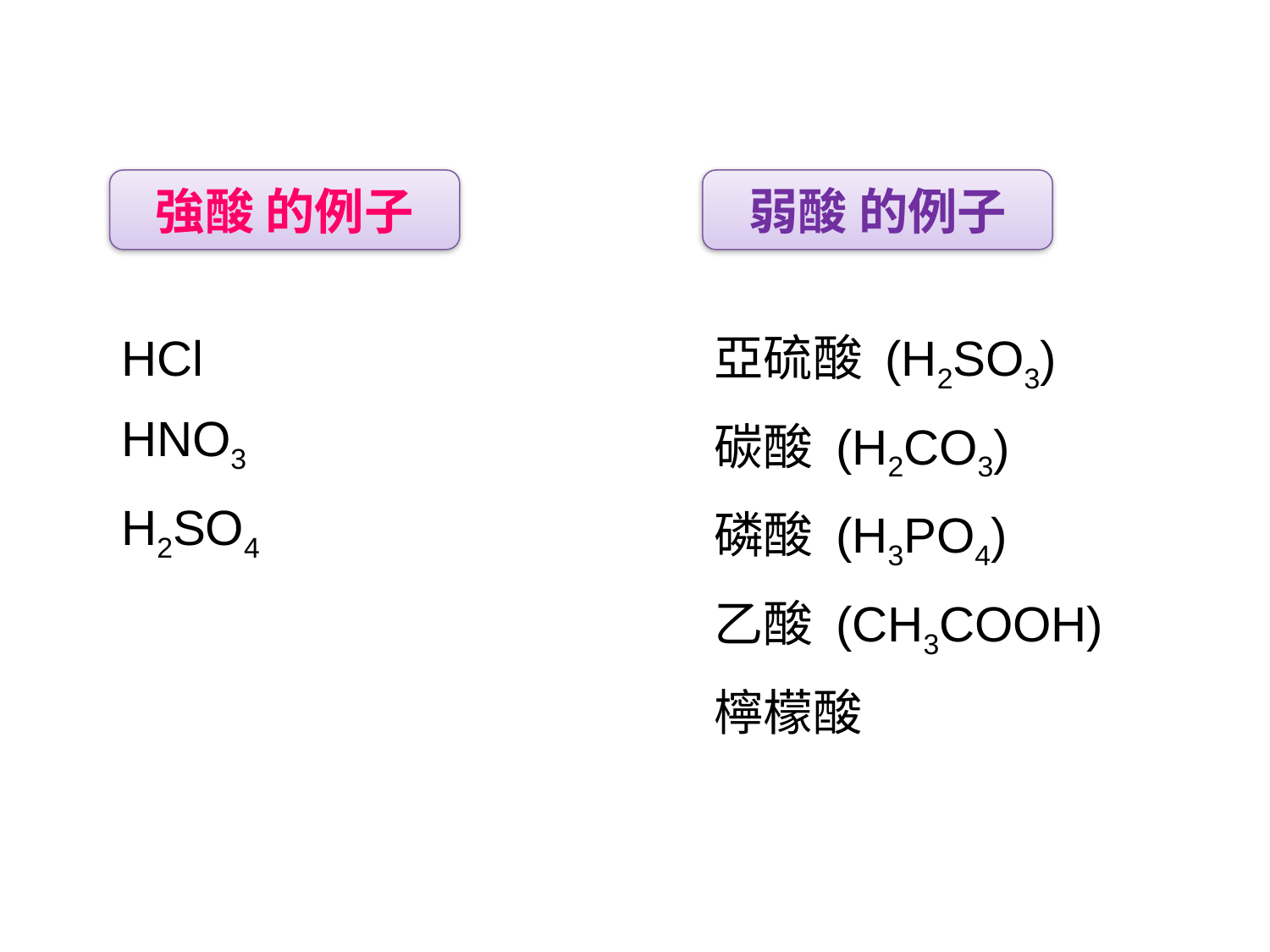

強酸 的例子
弱酸 的例子
亞硫酸 (H2SO3)
碳酸 (H2CO3)
磷酸 (H3PO4)
乙酸 (CH3COOH)
檸檬酸
HCl
HNO3
H2SO4